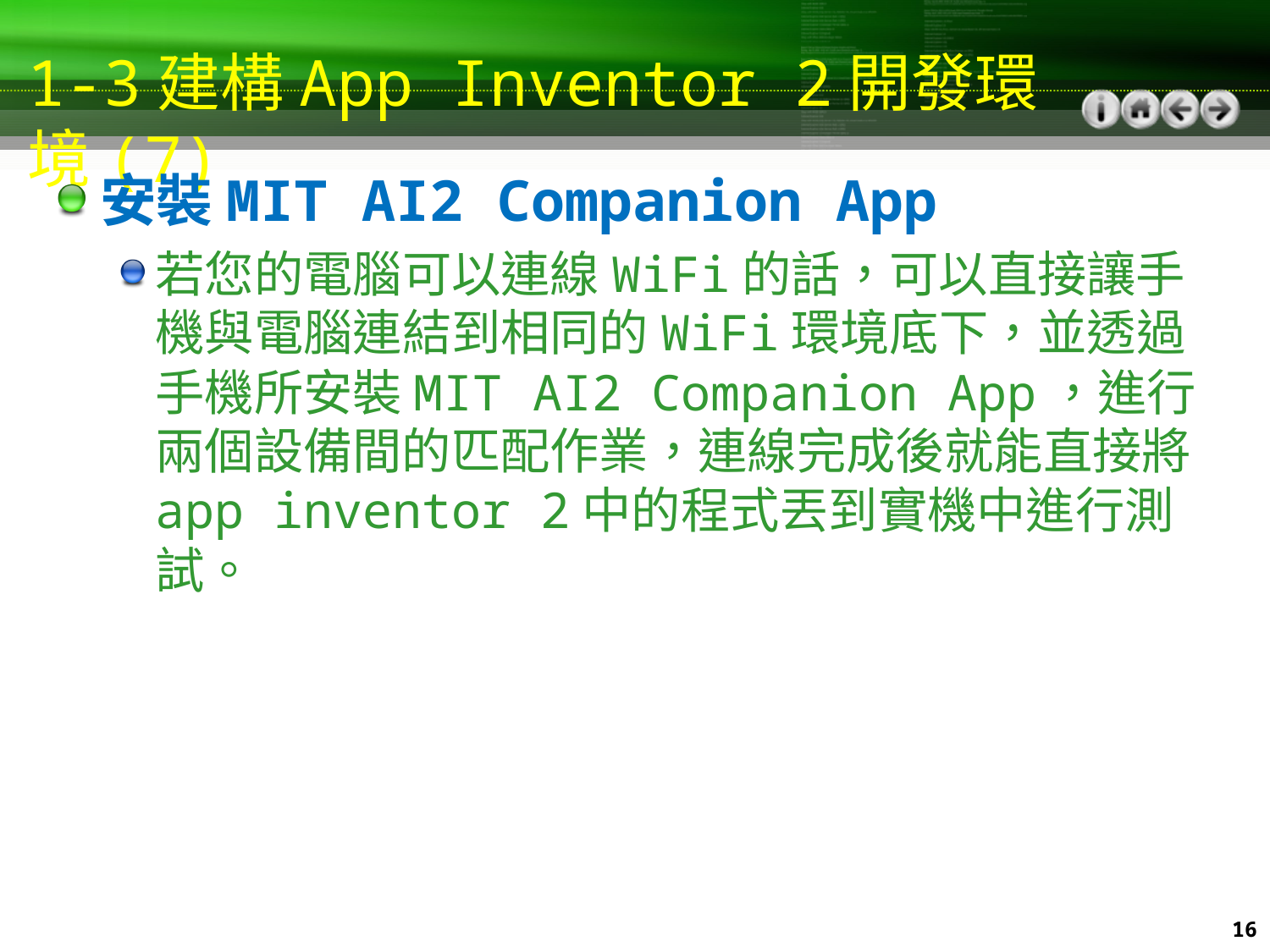

# 1-3建構App Inventor 2開發環境(7)
安裝MIT AI2 Companion App
若您的電腦可以連線WiFi的話，可以直接讓手機與電腦連結到相同的WiFi環境底下，並透過手機所安裝MIT AI2 Companion App，進行兩個設備間的匹配作業，連線完成後就能直接將app inventor 2中的程式丟到實機中進行測試。